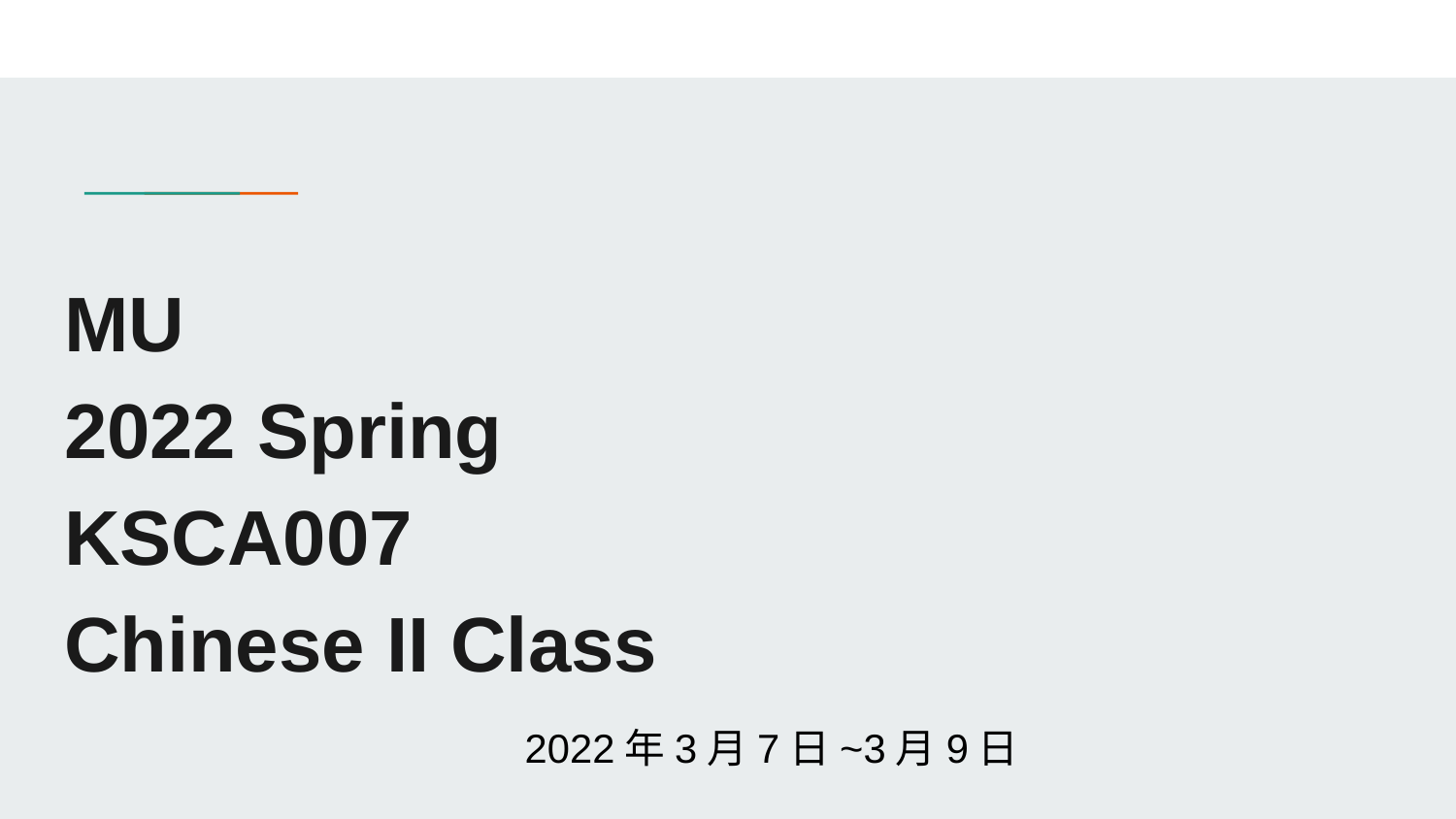

# MU
2022 Spring
KSCA007
Chinese II Class

2022年3月7日~3月9日